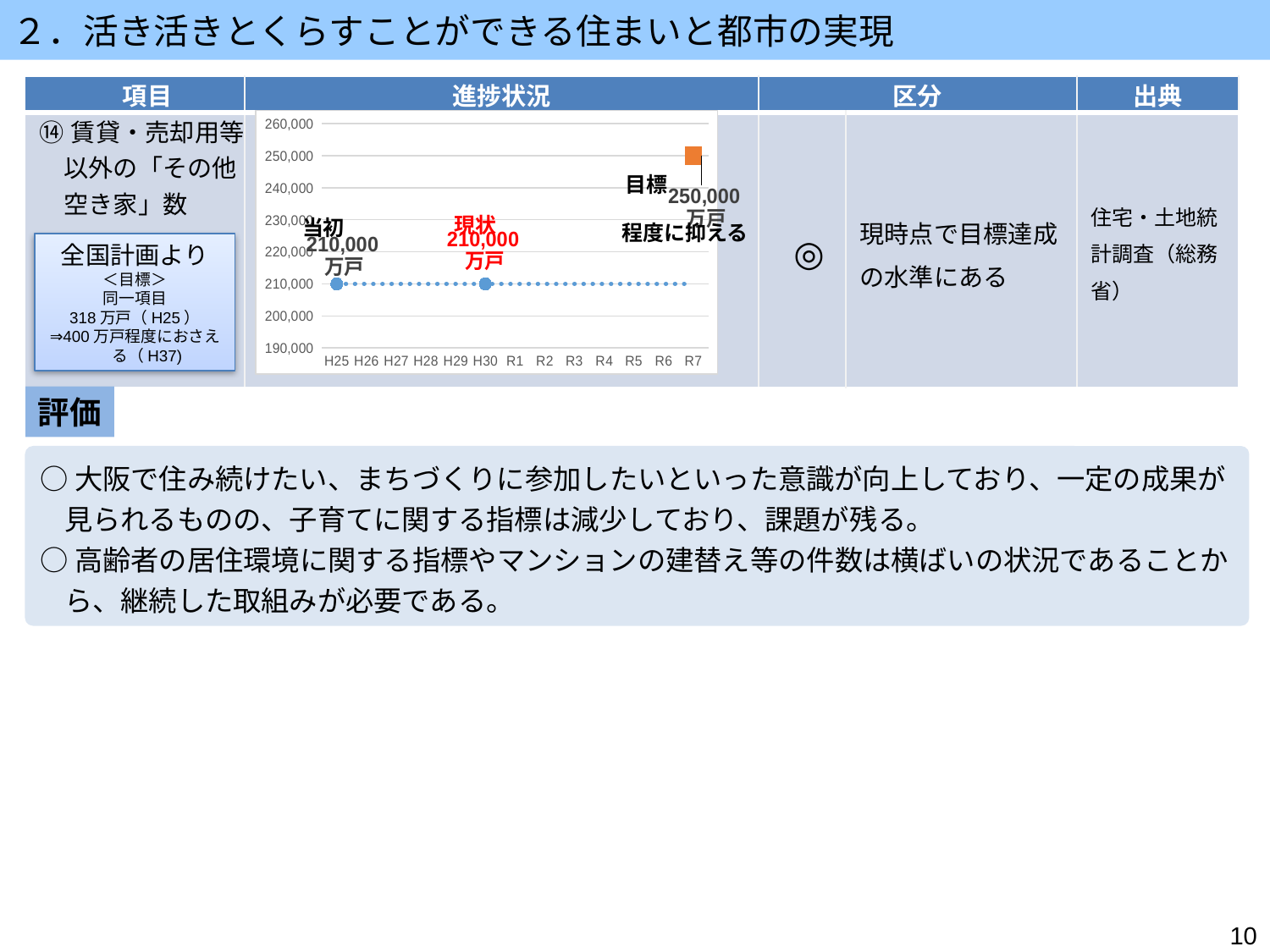

２．活き活きとくらすことができる住まいと都市の実現
| 項目 | 進捗状況 | 区分 |  | 出典 |
| --- | --- | --- | --- | --- |
| ⑭賃貸・売却用等以外の「その他空き家」数 |  | ◎ | 現時点で目標達成の水準にある | 住宅・土地統計調査（総務省） |

### Chart

| Category | 進捗状況 | 目標値 |
|---|---|---|
| H25 | 210000.0 | None |
| H26 | None | None |
| H27 | None | None |
| H28 | None | None |
| H29 | None | None |
| H30 | 210000.0 | None |
| R1 | None | None |
| R2 | None | None |
| R3 | None | None |
| R4 | None | None |
| R5 | None | None |
| R6 | None | None |
| R7 | None | 250000.0 |
目標
現状
当初
程度に抑える
全国計画より
＜目標＞
同一項目
318万戸（H25）
⇒400万戸程度におさえる（H37)
評価
○大阪で住み続けたい、まちづくりに参加したいといった意識が向上しており、一定の成果が見られるものの、子育てに関する指標は減少しており、課題が残る。
○高齢者の居住環境に関する指標やマンションの建替え等の件数は横ばいの状況であることから、継続した取組みが必要である。
10